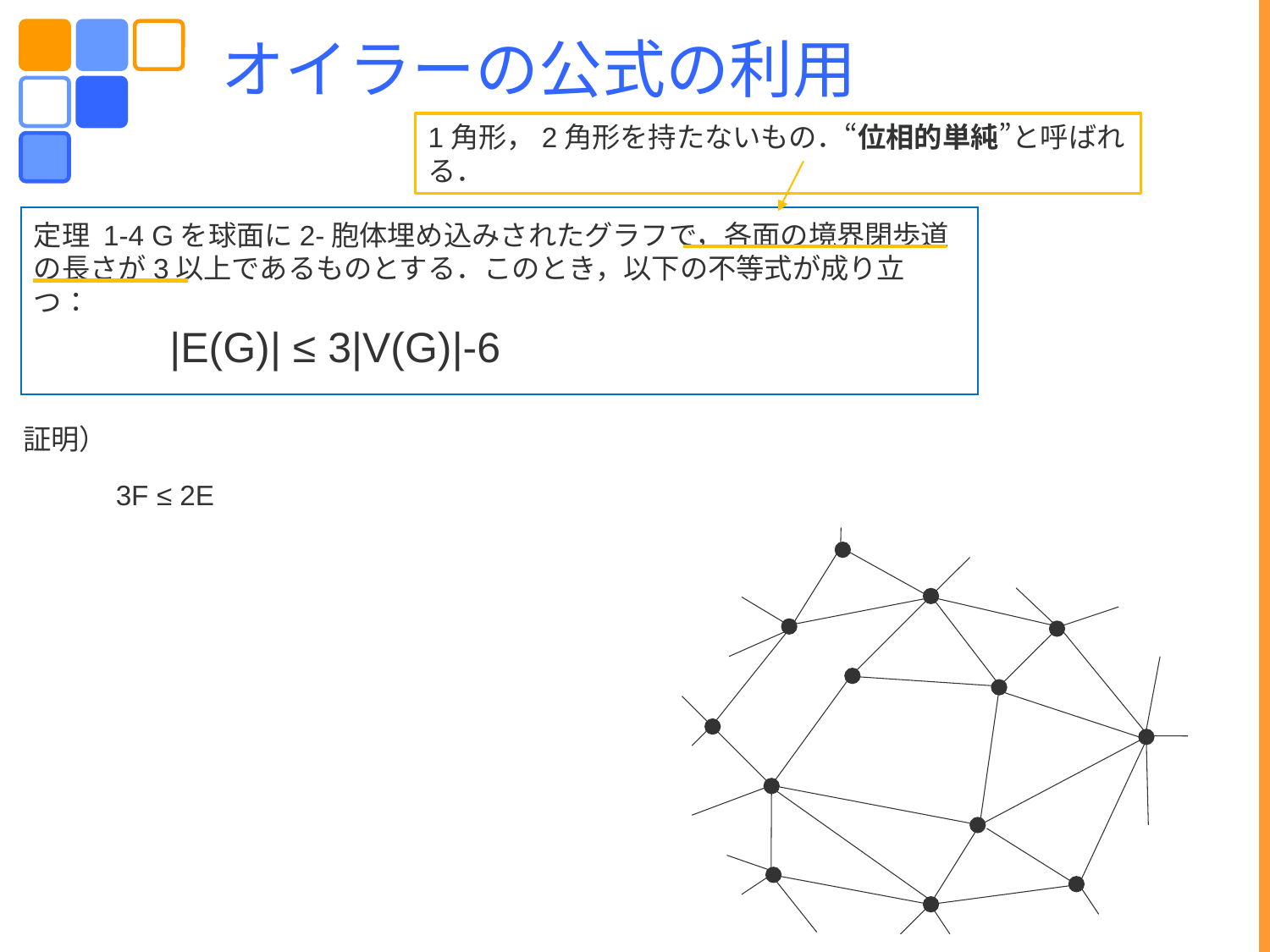

オイラーの公式の利用
1角形，2角形を持たないもの．“位相的単純”と呼ばれる．

定理 1-4 Gを球面に2-胞体埋め込みされたグラフで，各面の境界閉歩道の長さが3以上であるものとする．このとき，以下の不等式が成り立つ：
 |E(G)| ≤ 3|V(G)|-6
証明）
3F ≤ 2E